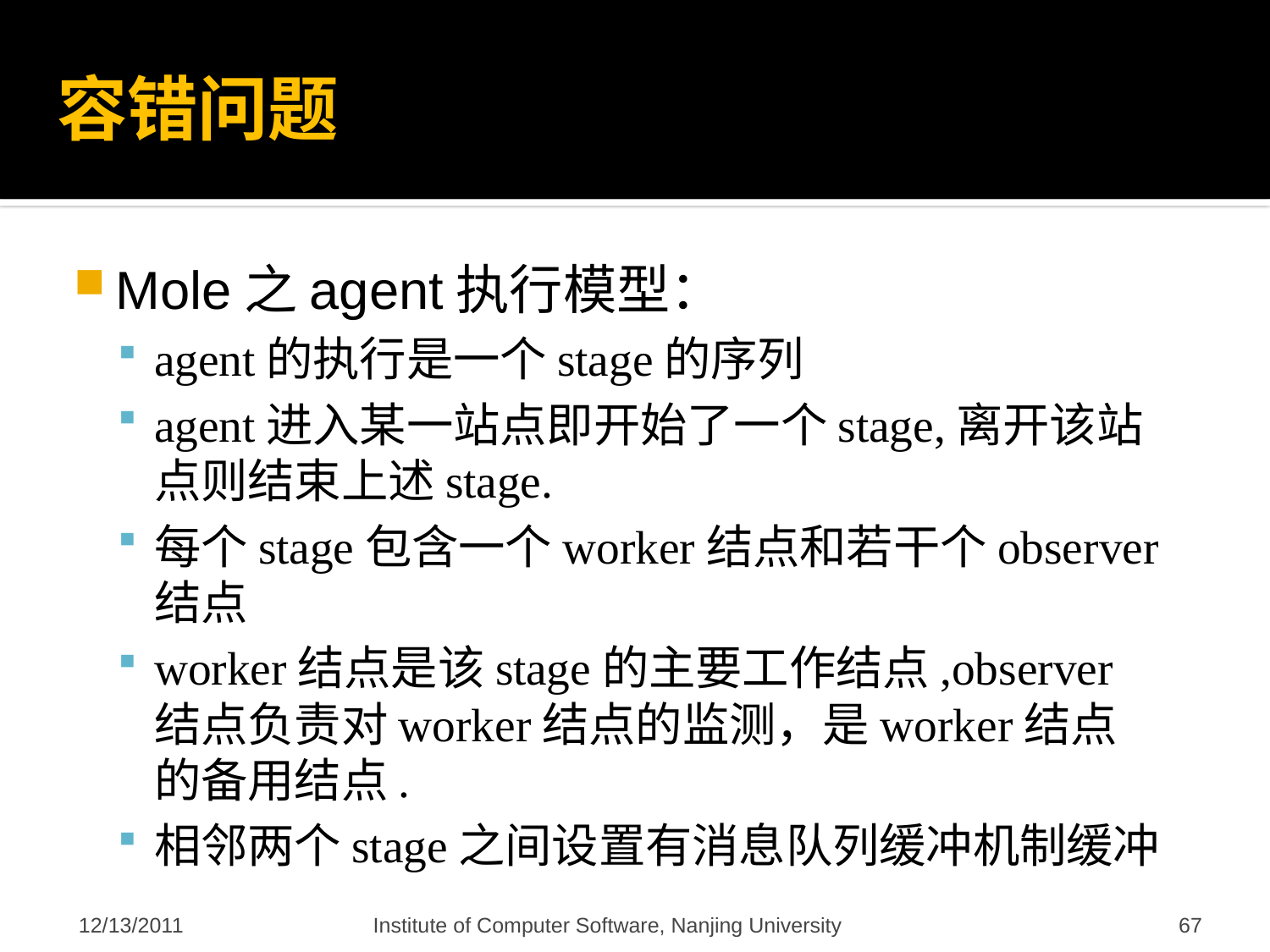

# 容错问题
Mole之agent执行模型：
agent的执行是一个stage的序列
agent进入某一站点即开始了一个stage,离开该站点则结束上述stage.
每个stage包含一个worker结点和若干个observer结点
worker结点是该stage的主要工作结点,observer结点负责对worker结点的监测，是worker结点的备用结点.
相邻两个stage之间设置有消息队列缓冲机制缓冲
67
12/13/2011
Institute of Computer Software, Nanjing University
67